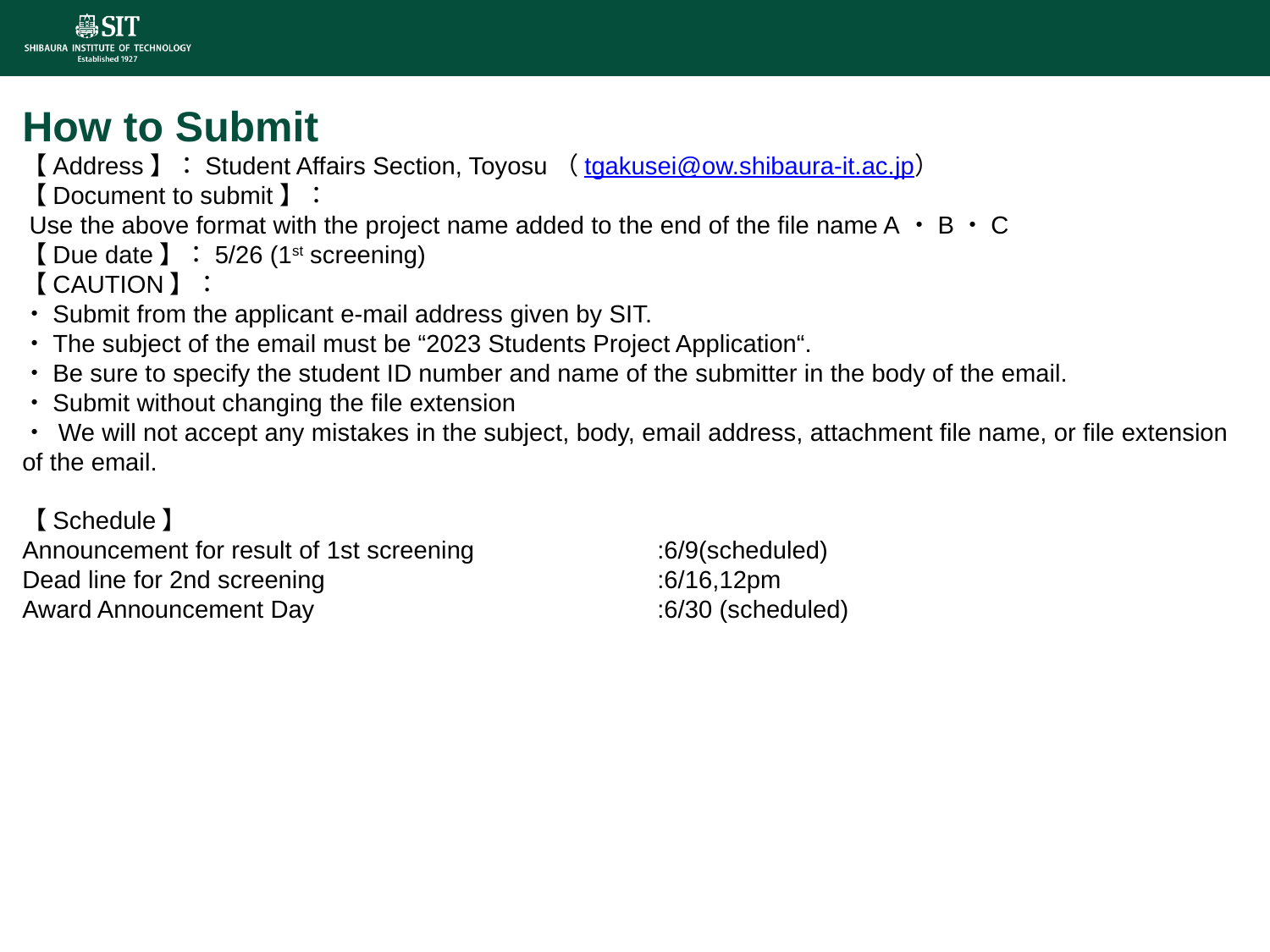

How to Submit
【Address】：Student Affairs Section, Toyosu（tgakusei@ow.shibaura-it.ac.jp）
【Document to submit】：
 Use the above format with the project name added to the end of the file name A・B・C
【Due date】：5/26 (1st screening)
【CAUTION】：
・Submit from the applicant e-mail address given by SIT.
・The subject of the email must be “2023 Students Project Application“.
・Be sure to specify the student ID number and name of the submitter in the body of the email.
・Submit without changing the file extension
・ We will not accept any mistakes in the subject, body, email address, attachment file name, or file extension of the email.

【Schedule】
Announcement for result of 1st screening		:6/9(scheduled)
Dead line for 2nd screening			:6/16,12pm
Award Announcement Day			:6/30 (scheduled)